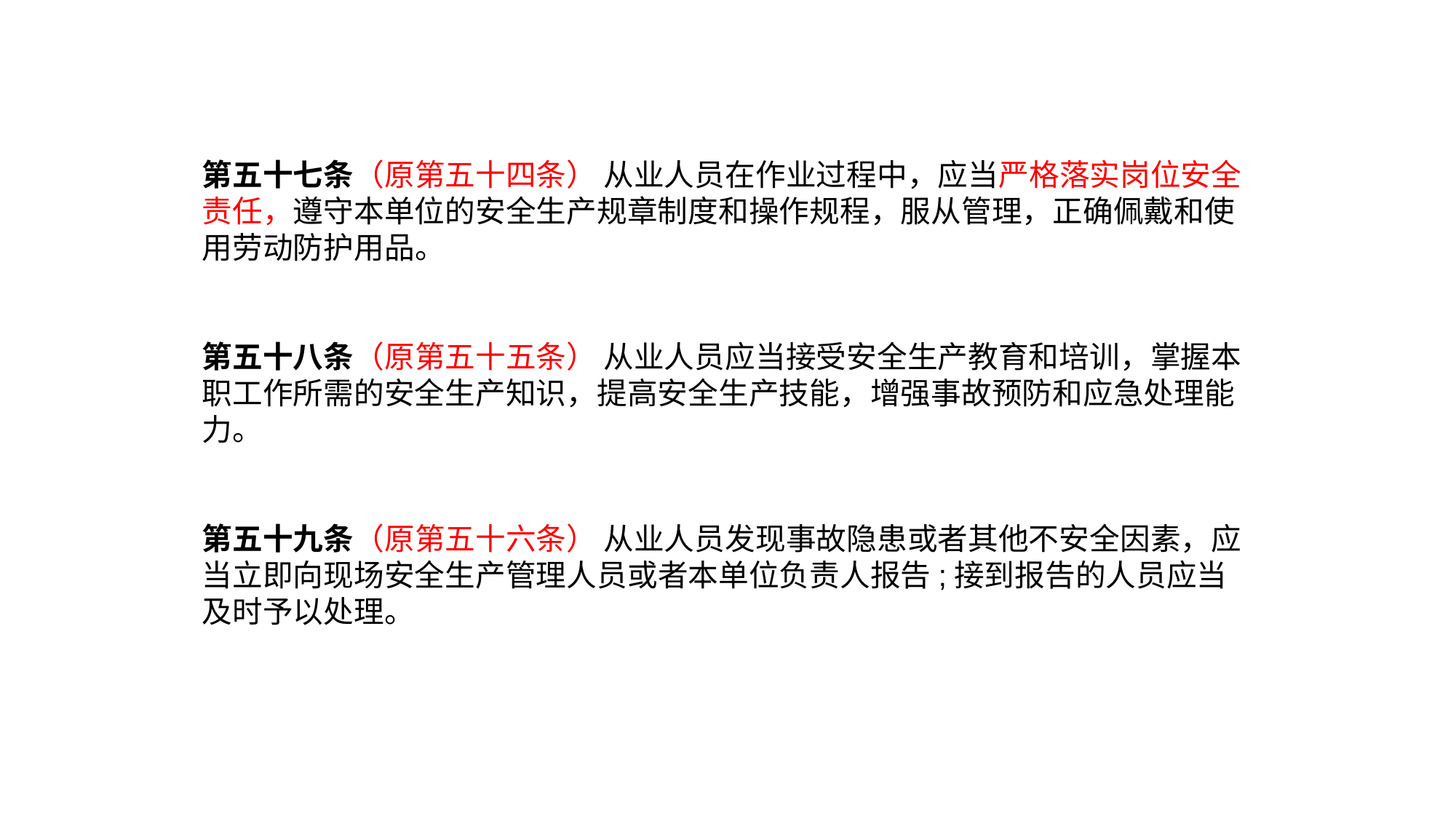

#
第五十七条（原第五十四条） 从业人员在作业过程中，应当严格落实岗位安全责任，遵守本单位的安全生产规章制度和操作规程，服从管理，正确佩戴和使用劳动防护用品。

第五十八条（原第五十五条） 从业人员应当接受安全生产教育和培训，掌握本职工作所需的安全生产知识，提高安全生产技能，增强事故预防和应急处理能力。

第五十九条（原第五十六条） 从业人员发现事故隐患或者其他不安全因素，应当立即向现场安全生产管理人员或者本单位负责人报告;接到报告的人员应当及时予以处理。
|  |
| --- |

|  |
| --- |
|  |
|  |
|  |
|  |
| --- |
|  |
|  |
|  |
|  |
| --- |
|  |
|  |
|  |
|  |
| --- |
|  |